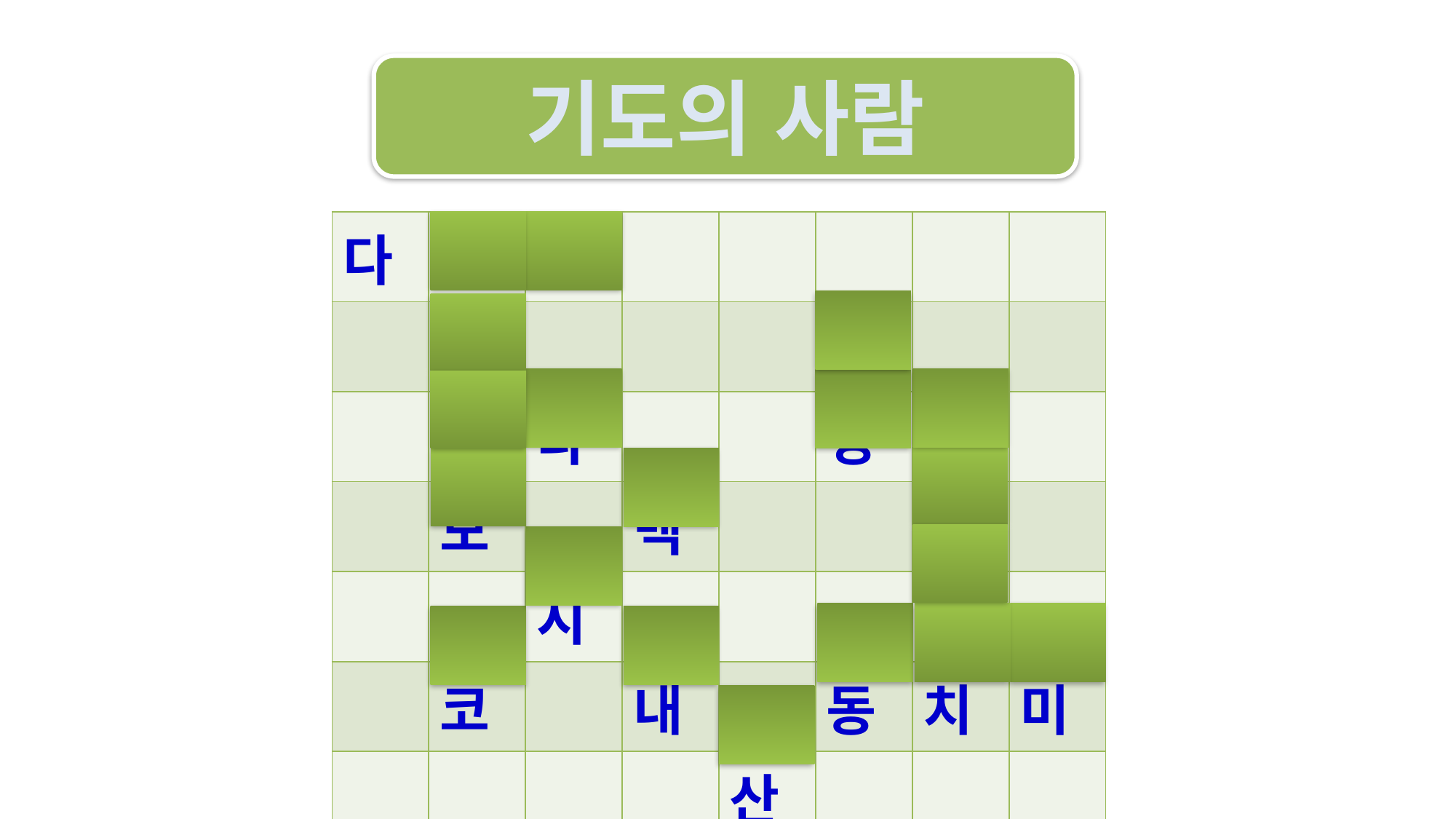

기도의 사람

| 다 | 니 | 엘 |  |  |  |  |  |
| --- | --- | --- | --- | --- | --- | --- | --- |
|  | 고 |  |  |  | 환 |  |  |
|  | 데 | 라 |  |  | 영 | 혼 |  |
|  | 모 |  | 멕 |  |  | 인 |  |
|  |  | 시 |  |  |  | 잔 |  |
|  | 코 |  | 내 |  | 동 | 치 | 미 |
|  |  |  |  | 산 |  |  |  |